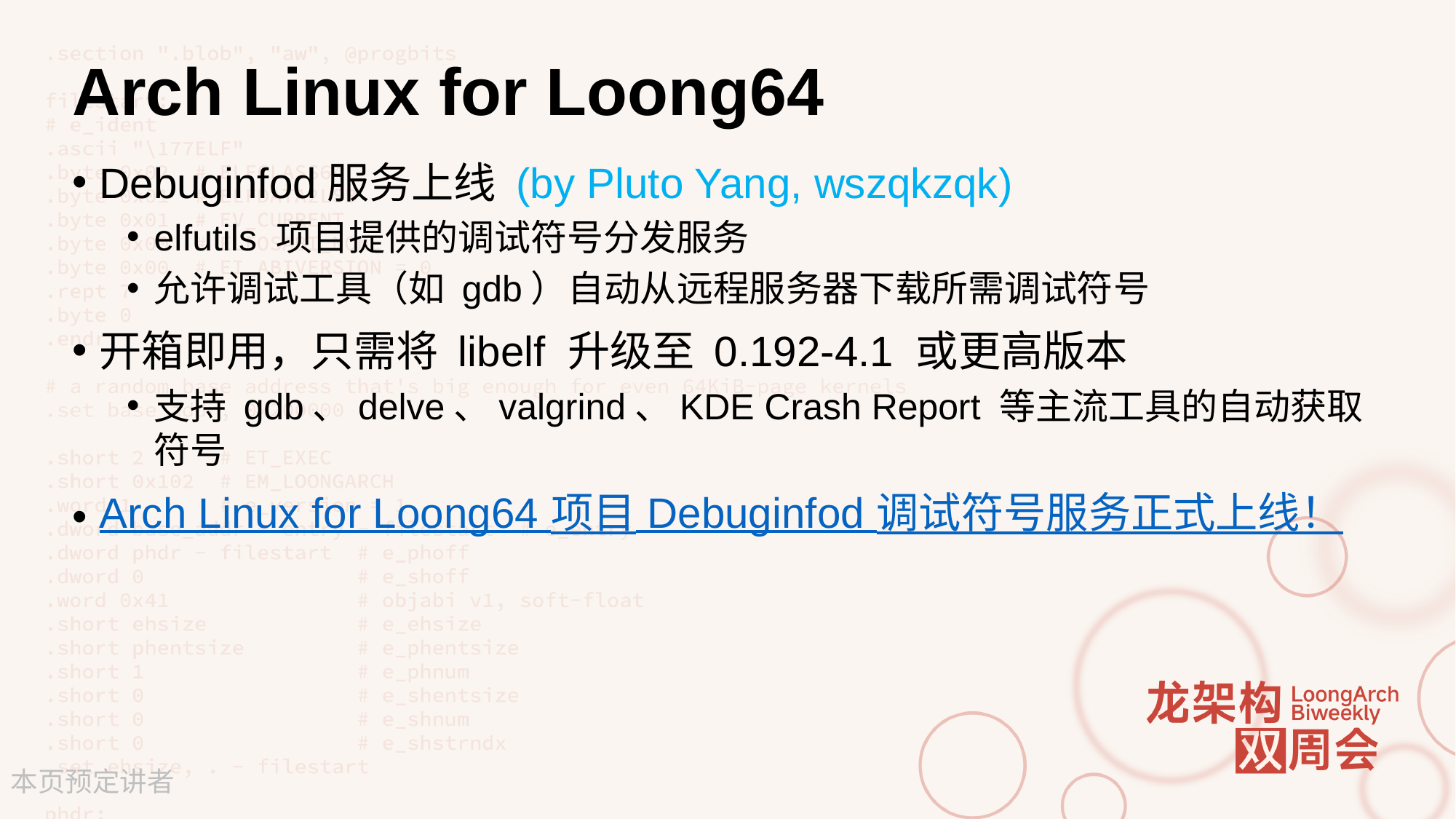

# Arch Linux for Loong64
Debuginfod服务上线 (by Pluto Yang, wszqkzqk)
elfutils 项目提供的调试符号分发服务
允许调试工具（如 gdb）自动从远程服务器下载所需调试符号
开箱即用，只需将 libelf 升级至 0.192-4.1 或更高版本
支持 gdb、delve、valgrind、KDE Crash Report 等主流工具的自动获取符号
Arch Linux for Loong64 项目 Debuginfod 调试符号服务正式上线！